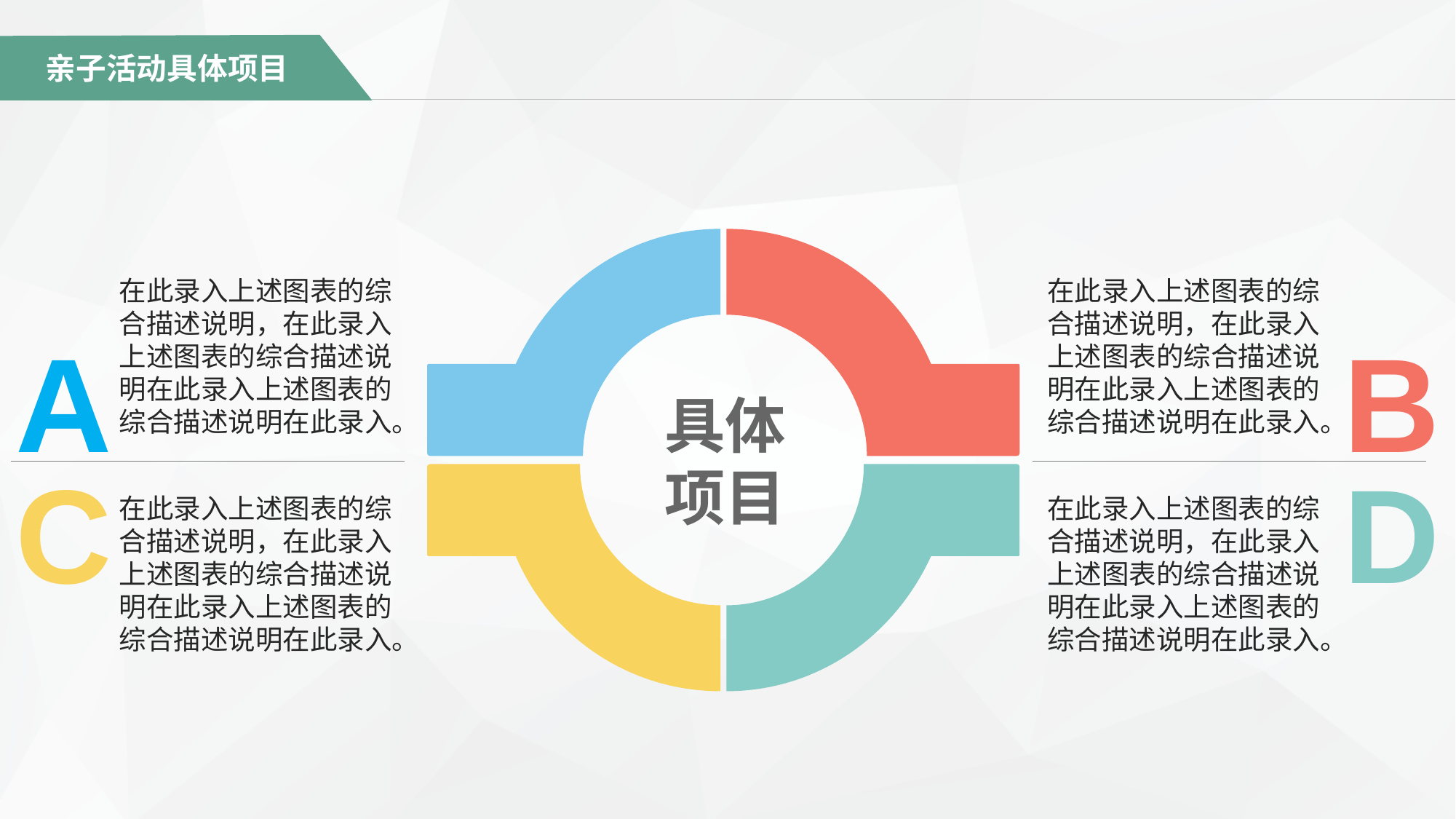

亲子活动具体项目

在此录入上述图表的综合描述说明，在此录入上述图表的综合描述说明在此录入上述图表的综合描述说明在此录入。
A
在此录入上述图表的综合描述说明，在此录入上述图表的综合描述说明在此录入上述图表的综合描述说明在此录入。
B
具体项目
C
在此录入上述图表的综合描述说明，在此录入上述图表的综合描述说明在此录入上述图表的综合描述说明在此录入。
D

在此录入上述图表的综合描述说明，在此录入上述图表的综合描述说明在此录入上述图表的综合描述说明在此录入。